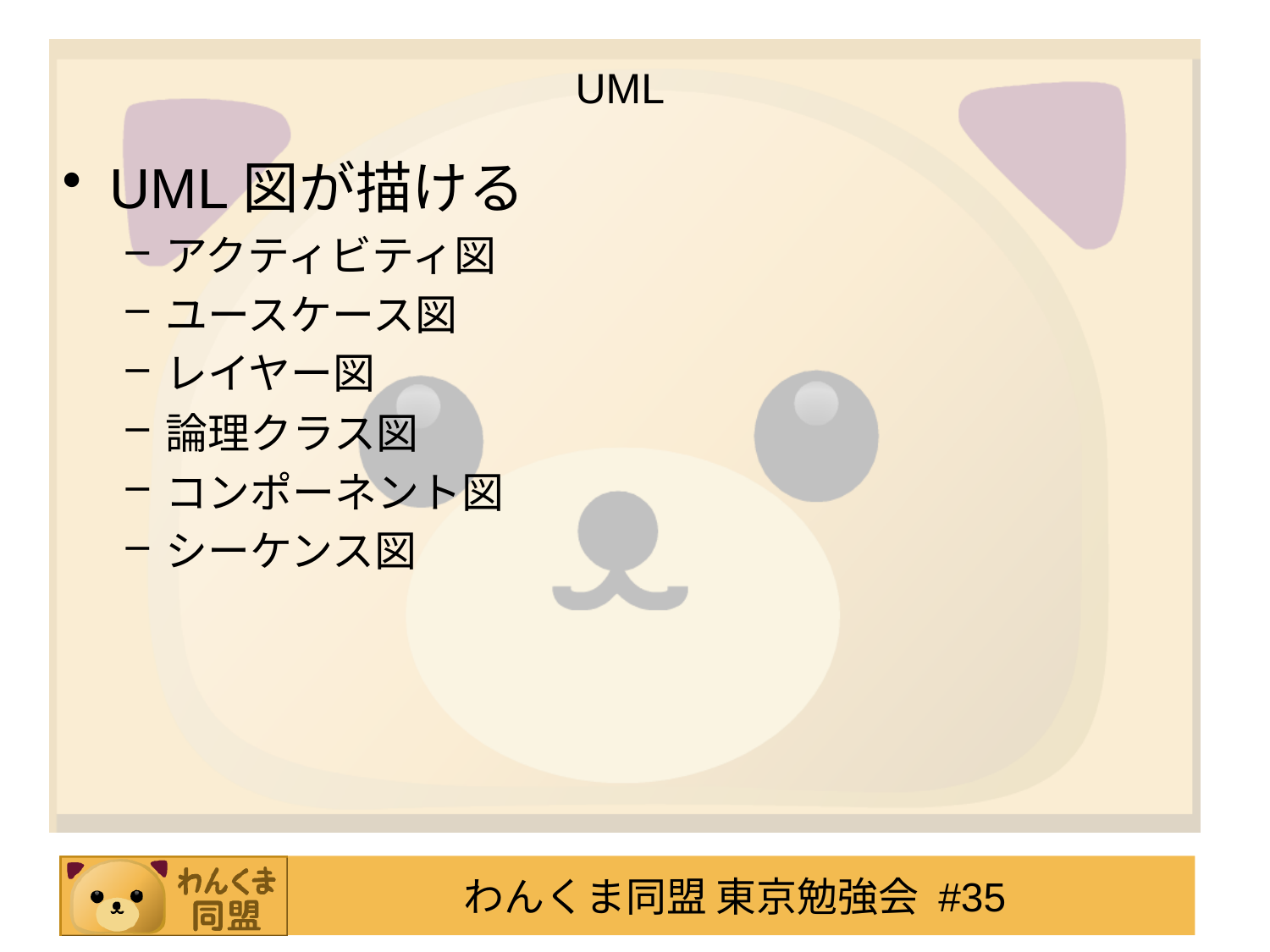

# UML
UML図が描ける
アクティビティ図
ユースケース図
レイヤー図
論理クラス図
コンポーネント図
シーケンス図